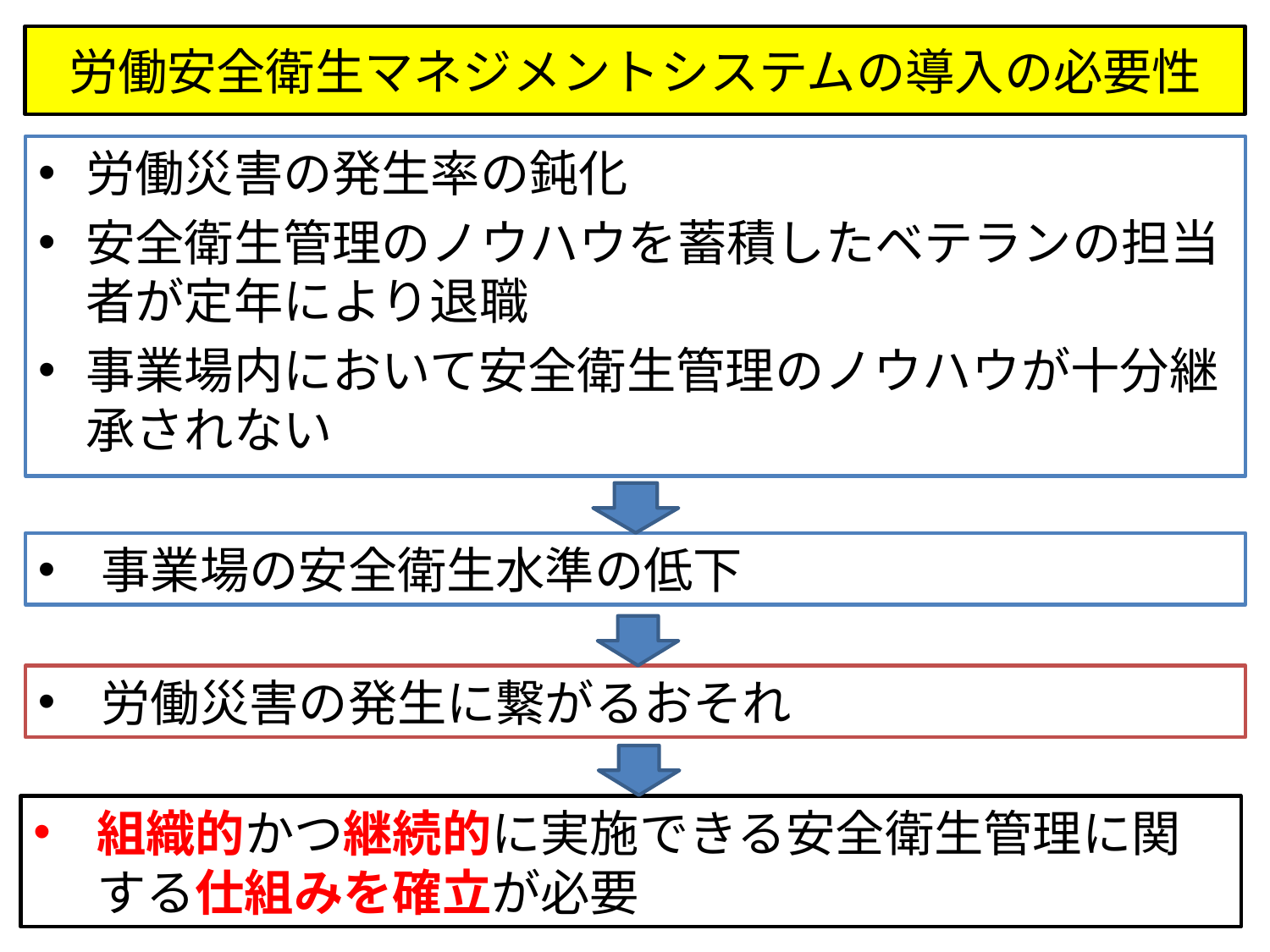

# 労働安全衛生マネジメントシステムの導入の必要性
労働災害の発生率の鈍化
安全衛生管理のノウハウを蓄積したベテランの担当者が定年により退職
事業場内において安全衛生管理のノウハウが十分継承されない

事業場の安全衛生水準の低下

労働災害の発生に繋がるおそれ

組織的かつ継続的に実施できる安全衛生管理に関する仕組みを確立が必要